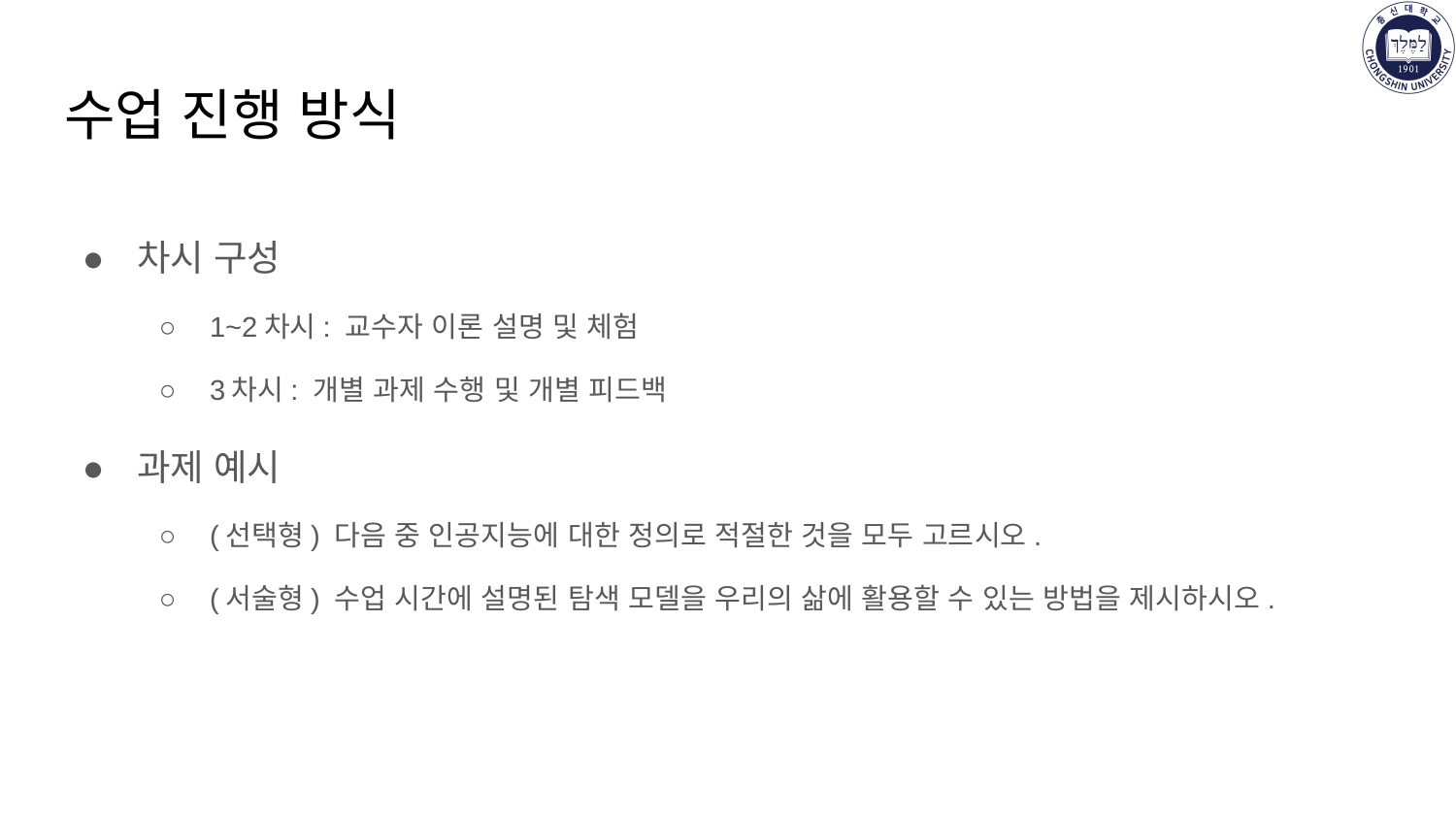

# 수업 진행 방식
차시 구성
1~2차시: 교수자 이론 설명 및 체험
3차시: 개별 과제 수행 및 개별 피드백
과제 예시
(선택형) 다음 중 인공지능에 대한 정의로 적절한 것을 모두 고르시오.
(서술형) 수업 시간에 설명된 탐색 모델을 우리의 삶에 활용할 수 있는 방법을 제시하시오.